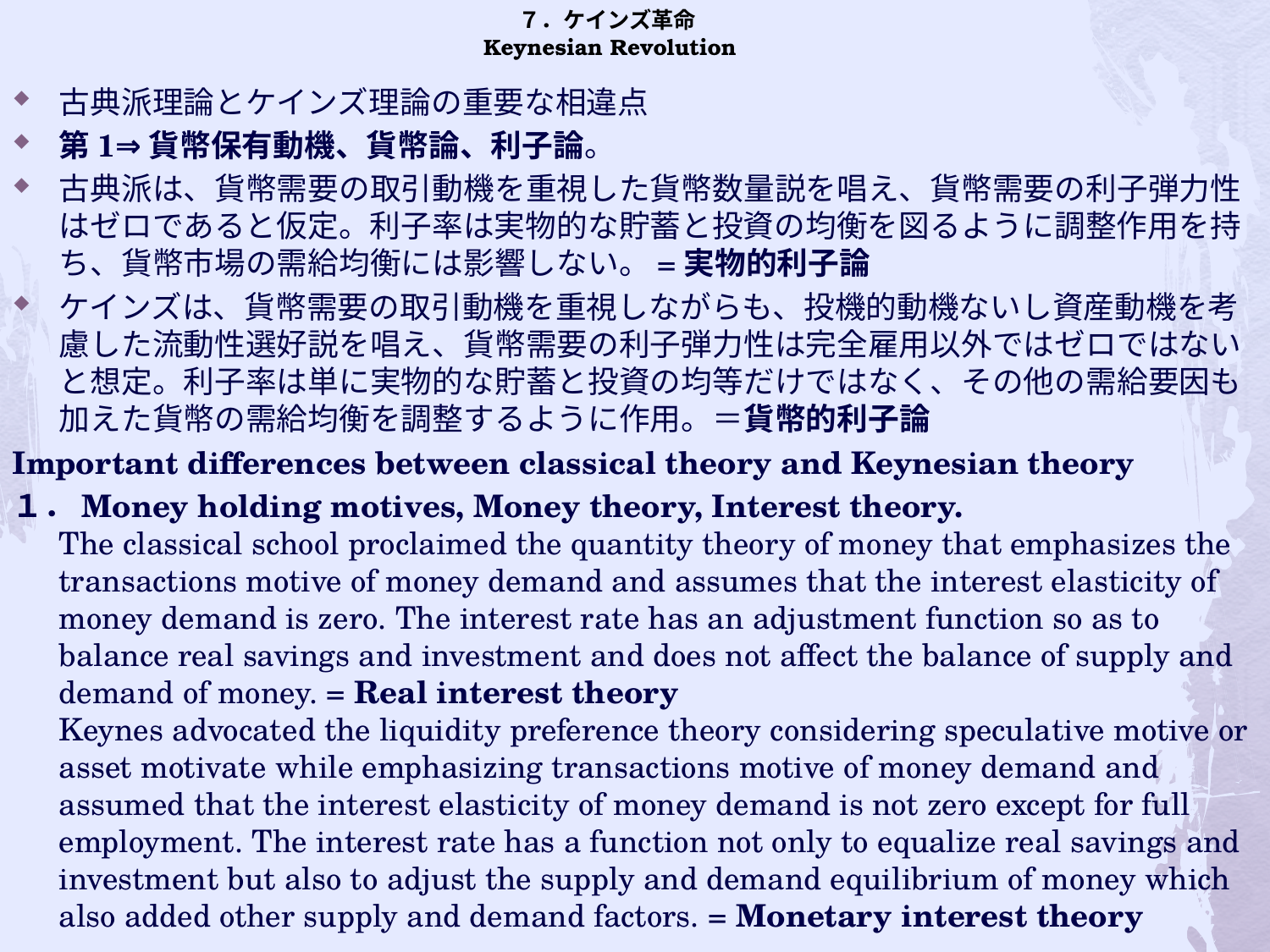

# ７．ケインズ革命 Keynesian Revolution
古典派理論とケインズ理論の重要な相違点
第1⇒貨幣保有動機、貨幣論、利子論。
古典派は、貨幣需要の取引動機を重視した貨幣数量説を唱え、貨幣需要の利子弾力性はゼロであると仮定。利子率は実物的な貯蓄と投資の均衡を図るように調整作用を持ち、貨幣市場の需給均衡には影響しない。=実物的利子論
ケインズは、貨幣需要の取引動機を重視しながらも、投機的動機ないし資産動機を考慮した流動性選好説を唱え、貨幣需要の利子弾力性は完全雇用以外ではゼロではないと想定。利子率は単に実物的な貯蓄と投資の均等だけではなく、その他の需給要因も加えた貨幣の需給均衡を調整するように作用。＝貨幣的利子論
Important differences between classical theory and Keynesian theory
１．Money holding motives, Money theory, Interest theory.
The classical school proclaimed the quantity theory of money that emphasizes the transactions motive of money demand and assumes that the interest elasticity of money demand is zero. The interest rate has an adjustment function so as to balance real savings and investment and does not affect the balance of supply and demand of money. = Real interest theory
Keynes advocated the liquidity preference theory considering speculative motive or asset motivate while emphasizing transactions motive of money demand and assumed that the interest elasticity of money demand is not zero except for full employment. The interest rate has a function not only to equalize real savings and investment but also to adjust the supply and demand equilibrium of money which also added other supply and demand factors. = Monetary interest theory